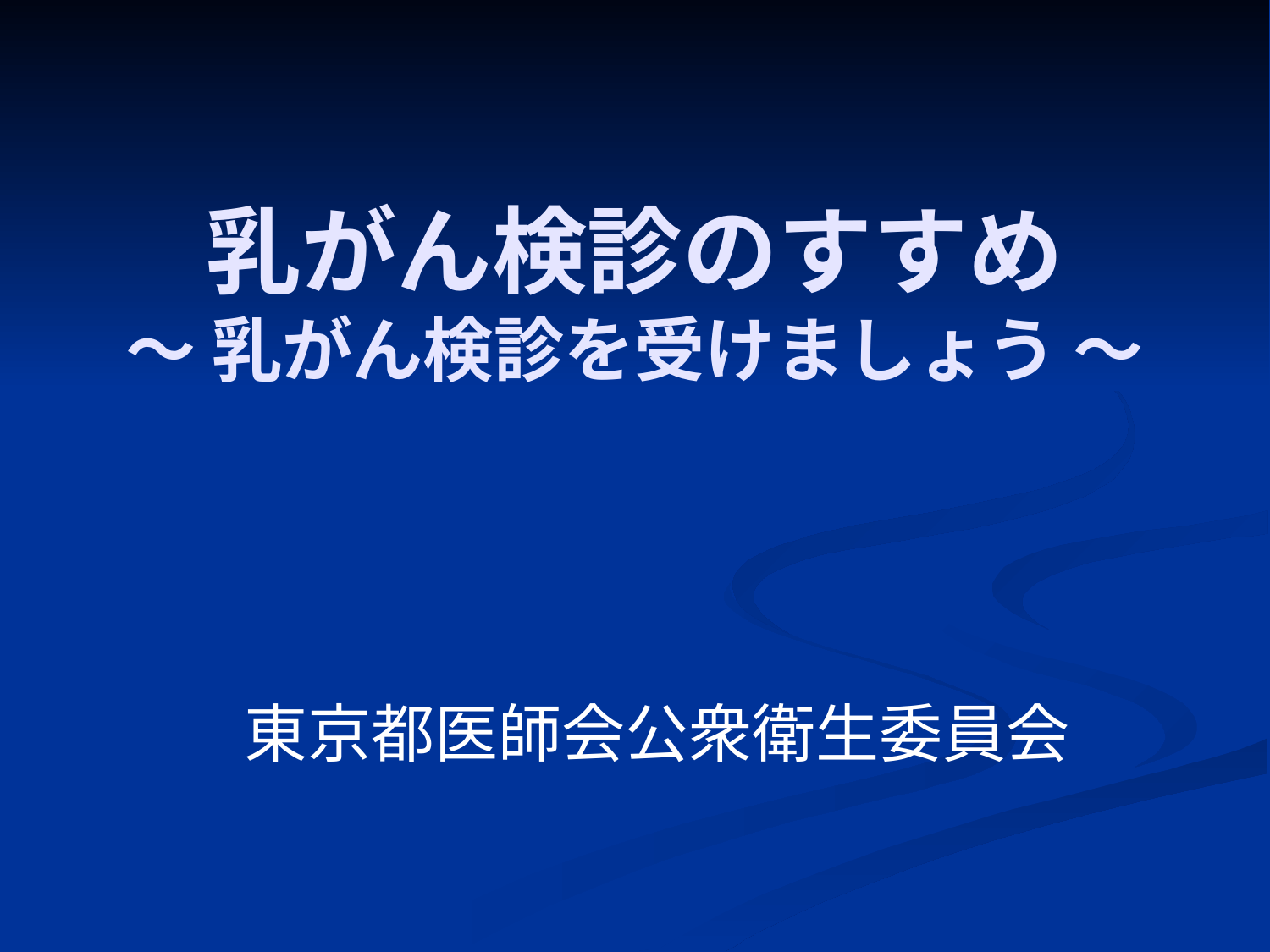

# 乳がん検診のすすめ ～ 乳がん検診を受けましょう ～
東京都医師会公衆衛生委員会